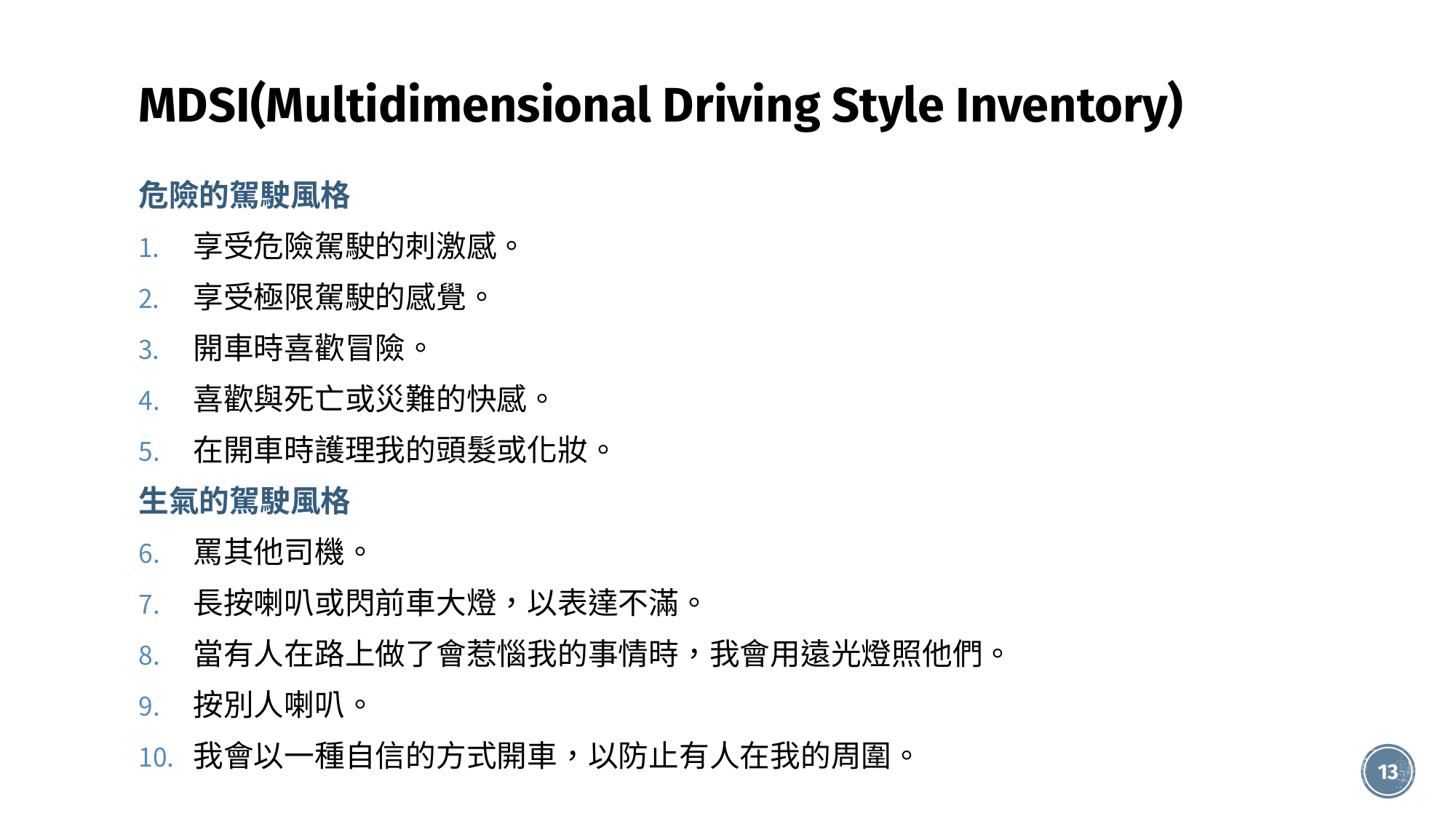

# MDSI(Multidimensional Driving Style Inventory)
危險的駕駛風格
享受危險駕駛的刺激感。
享受極限駕駛的感覺。
開車時喜歡冒險。
喜歡與死亡或災難的快感。
在開車時護理我的頭髮或化妝。
生氣的駕駛風格
罵其他司機。
長按喇叭或閃前車大燈，以表達不滿。
當有人在路上做了會惹惱我的事情時，我會用遠光燈照他們。
按別人喇叭。
我會以一種自信的方式開車，以防止有人在我的周圍。
13